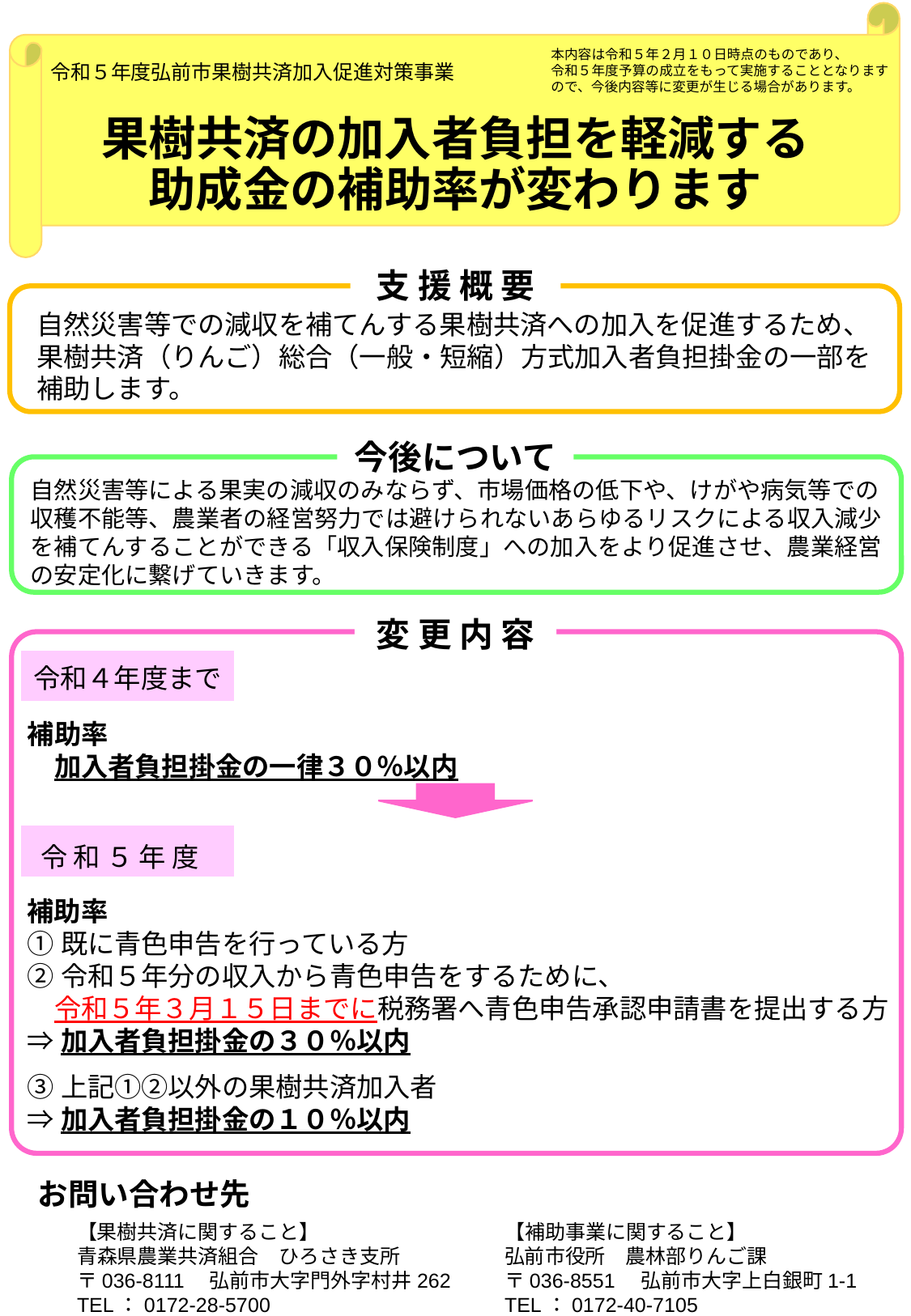

本内容は令和５年２月１０日時点のものであり、
令和５年度予算の成立をもって実施することとなりますので、今後内容等に変更が生じる場合があります。
令和５年度弘前市果樹共済加入促進対策事業
# 果樹共済の加入者負担を軽減する 助成金の補助率が変わります
支 援 概 要

自然災害等での減収を補てんする果樹共済への加入を促進するため、果樹共済（りんご）総合（一般・短縮）方式加入者負担掛金の一部を補助します。
今後について

自然災害等による果実の減収のみならず、市場価格の低下や、けがや病気等での収穫不能等、農業者の経営努力では避けられないあらゆるリスクによる収入減少を補てんすることができる「収入保険制度」への加入をより促進させ、農業経営の安定化に繋げていきます。
変 更 内 容

令和４年度まで
補助率
　加入者負担掛金の一律３０％以内

令 和 ５ 年 度
補助率
①既に青色申告を行っている方
②令和５年分の収入から青色申告をするために、
　令和５年３月１５日までに税務署へ青色申告承認申請書を提出する方
⇒加入者負担掛金の３０％以内
③上記①②以外の果樹共済加入者
⇒加入者負担掛金の１０％以内
お問い合わせ先
【果樹共済に関すること】
青森県農業共済組合　ひろさき支所
〒036-8111　弘前市大字門外字村井262
TEL：0172-28-5700
【補助事業に関すること】
弘前市役所　農林部りんご課
〒036-8551　弘前市大字上白銀町1-1
TEL：0172-40-7105